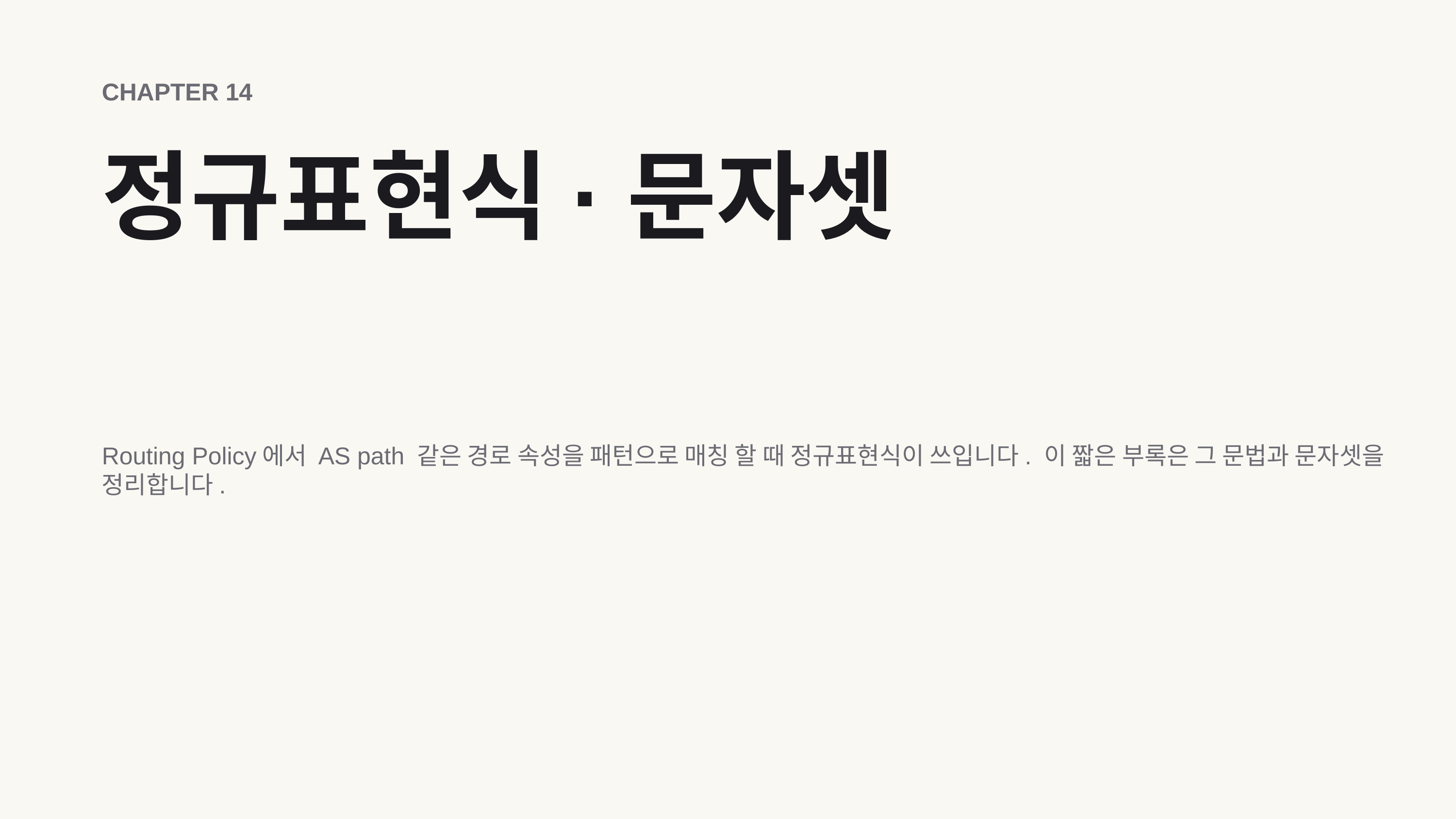

CHAPTER 14
정규표현식·문자셋
Routing Policy에서 AS path 같은 경로 속성을 패턴으로 매칭 할 때 정규표현식이 쓰입니다. 이 짧은 부록은 그 문법과 문자셋을 정리합니다.